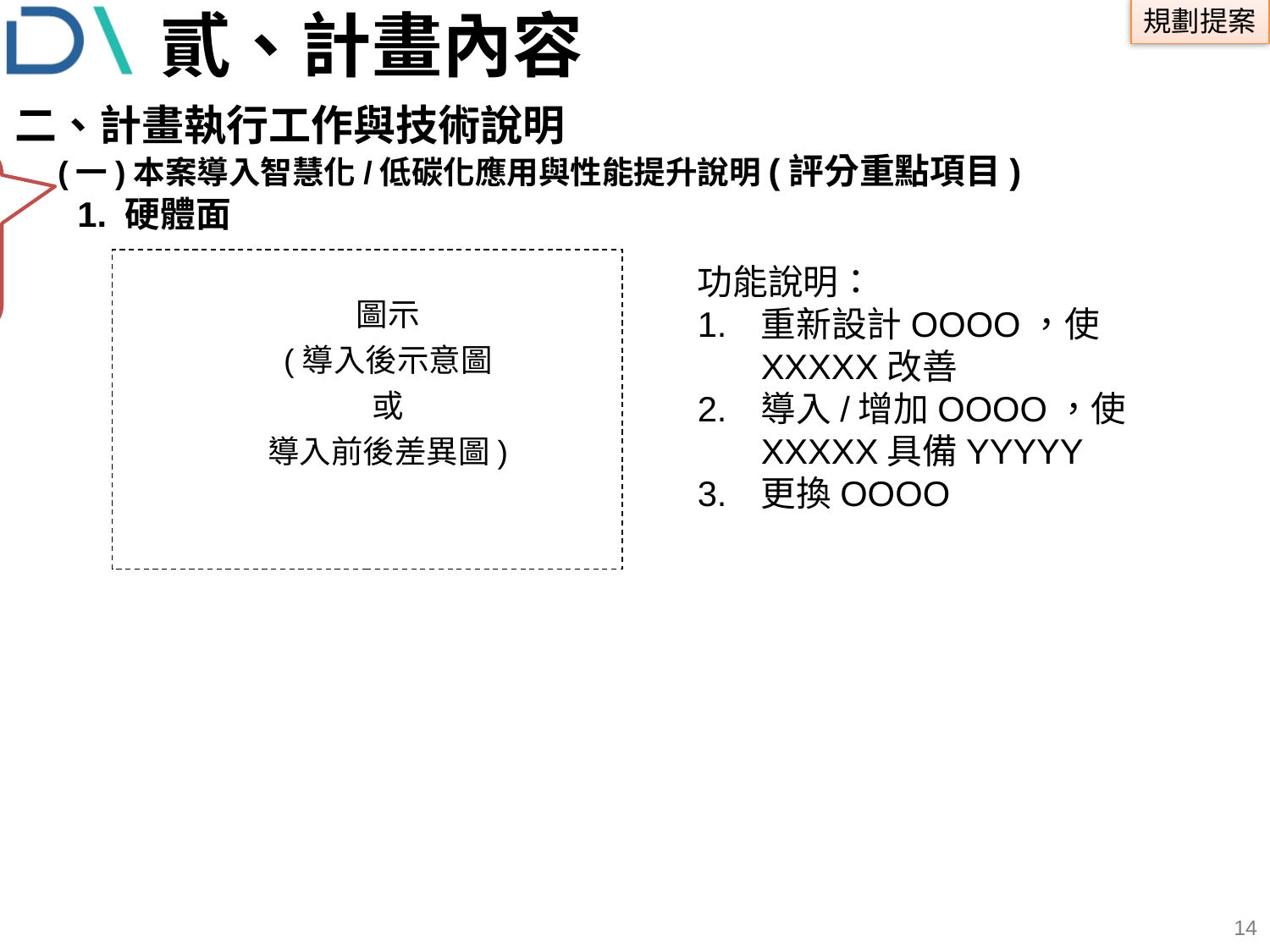

# 貳、計畫內容
二、計畫執行工作與技術說明
1.請以圖示與文字呈現本案改變(設變)了甚麼，導入甚麼新技術，可以解決業者遭遇的那些問題，預期產生什麼效果。如果本案有硬體的變動(某個零件變更、某個組件設變、整個結構調整、附加周邊其他設計)、，請在本頁陳述。
2.可自行增加頁面
(一)本案導入智慧化/低碳化應用與性能提升說明(評分重點項目)
1. 硬體面

圖示
(導入後示意圖
或
導入前後差異圖)
功能說明：
重新設計OOOO，使XXXXX改善
導入/增加OOOO，使XXXXX具備YYYYY
更換OOOO

14